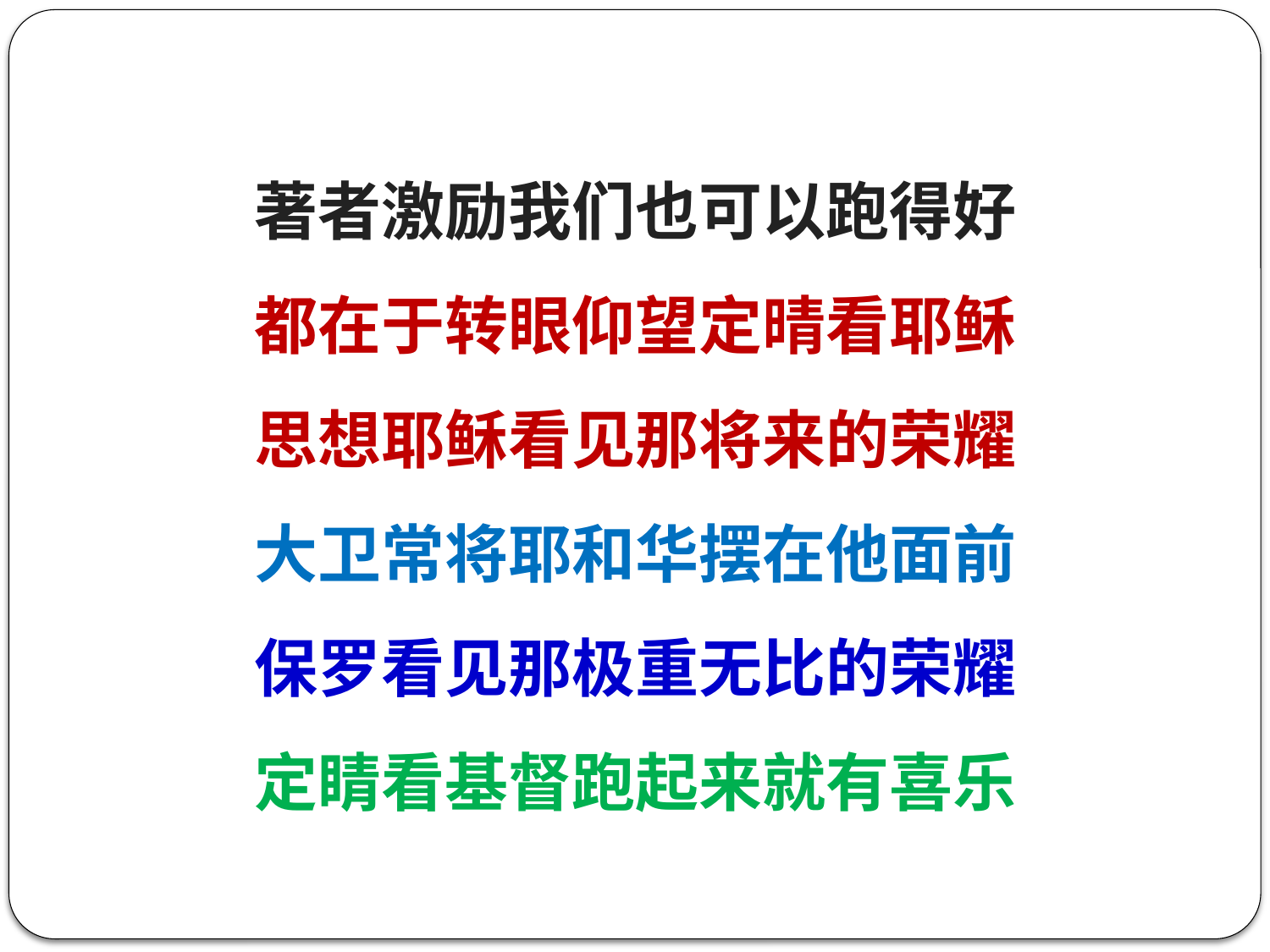

著者激励我们也可以跑得好
都在于转眼仰望定晴看耶稣
思想耶稣看见那将来的荣耀
大卫常将耶和华摆在他面前
保罗看见那极重无比的荣耀
定睛看基督跑起来就有喜乐